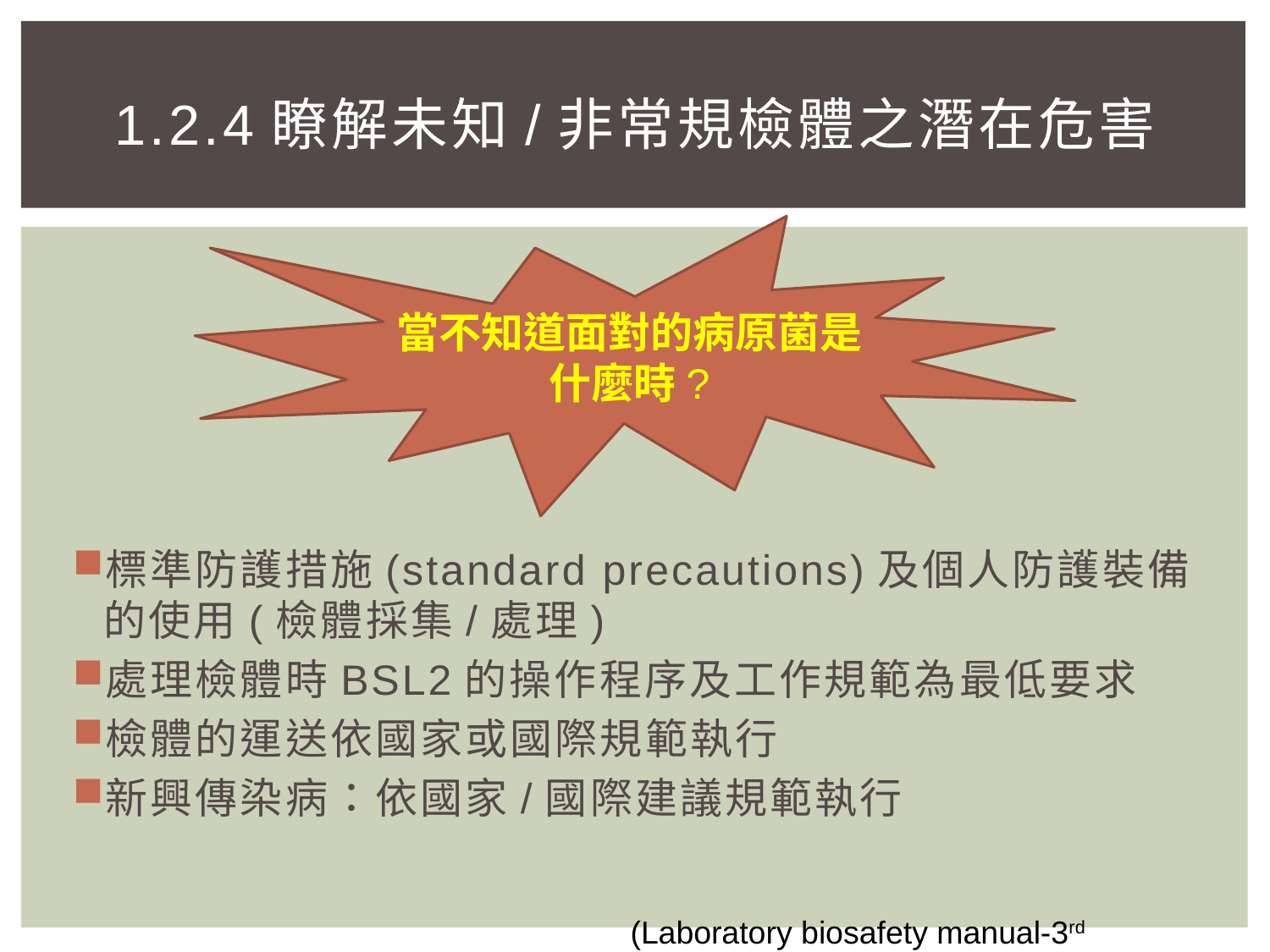

# 1.2.4瞭解未知/非常規檢體之潛在危害
當不知道面對的病原菌是什麼時?

標準防護措施(standard precautions)及個人防護裝備的使用(檢體採集/處理)
處理檢體時BSL2的操作程序及工作規範為最低要求
檢體的運送依國家或國際規範執行
新興傳染病：依國家/國際建議規範執行

(Laboratory biosafety manual-3rd edition,WHO)